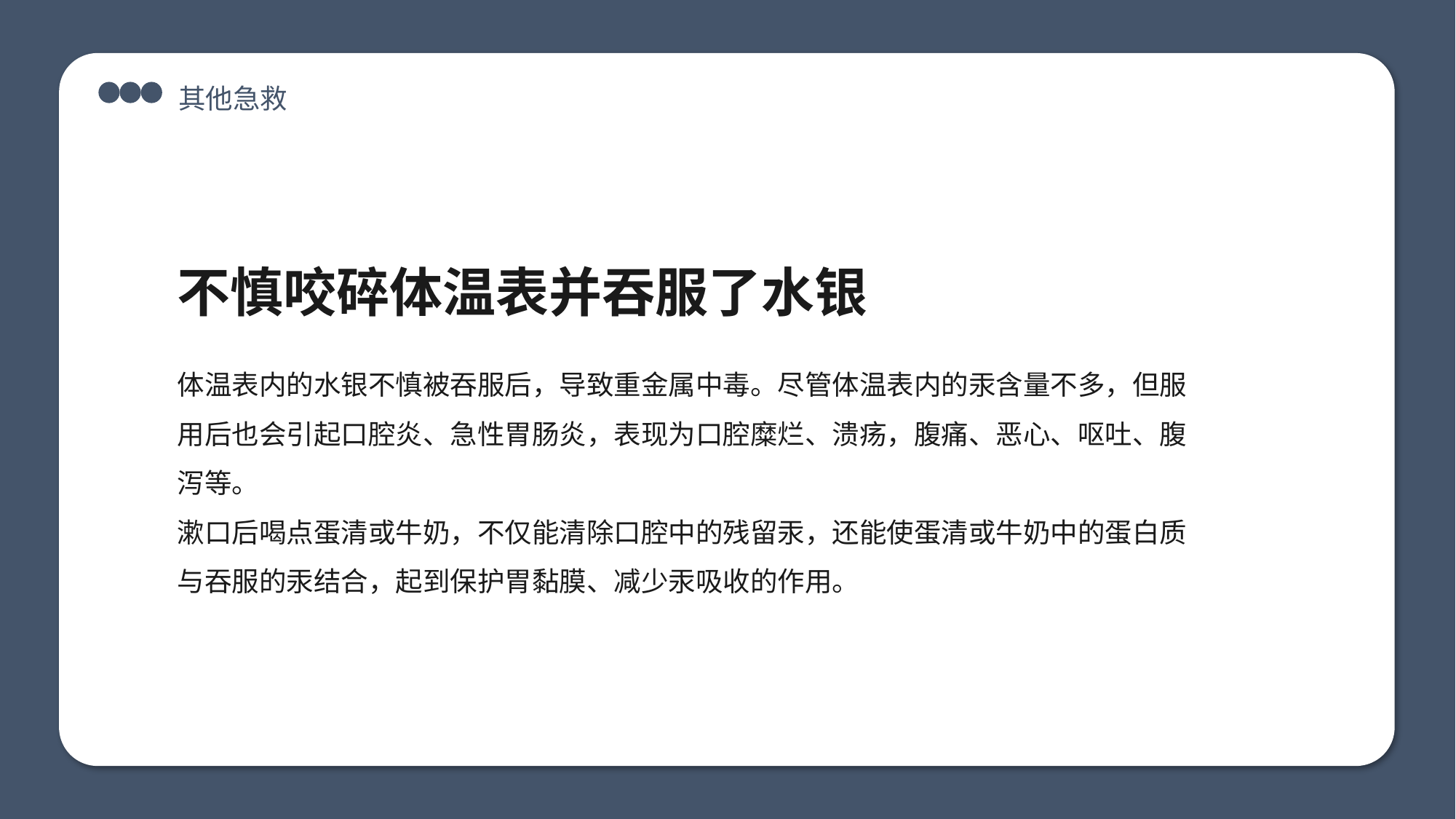

其他急救
不慎咬碎体温表并吞服了水银
体温表内的水银不慎被吞服后，导致重金属中毒。尽管体温表内的汞含量不多，但服用后也会引起口腔炎、急性胃肠炎，表现为口腔糜烂、溃疡，腹痛、恶心、呕吐、腹泻等。
漱口后喝点蛋清或牛奶，不仅能清除口腔中的残留汞，还能使蛋清或牛奶中的蛋白质与吞服的汞结合，起到保护胃黏膜、减少汞吸收的作用。